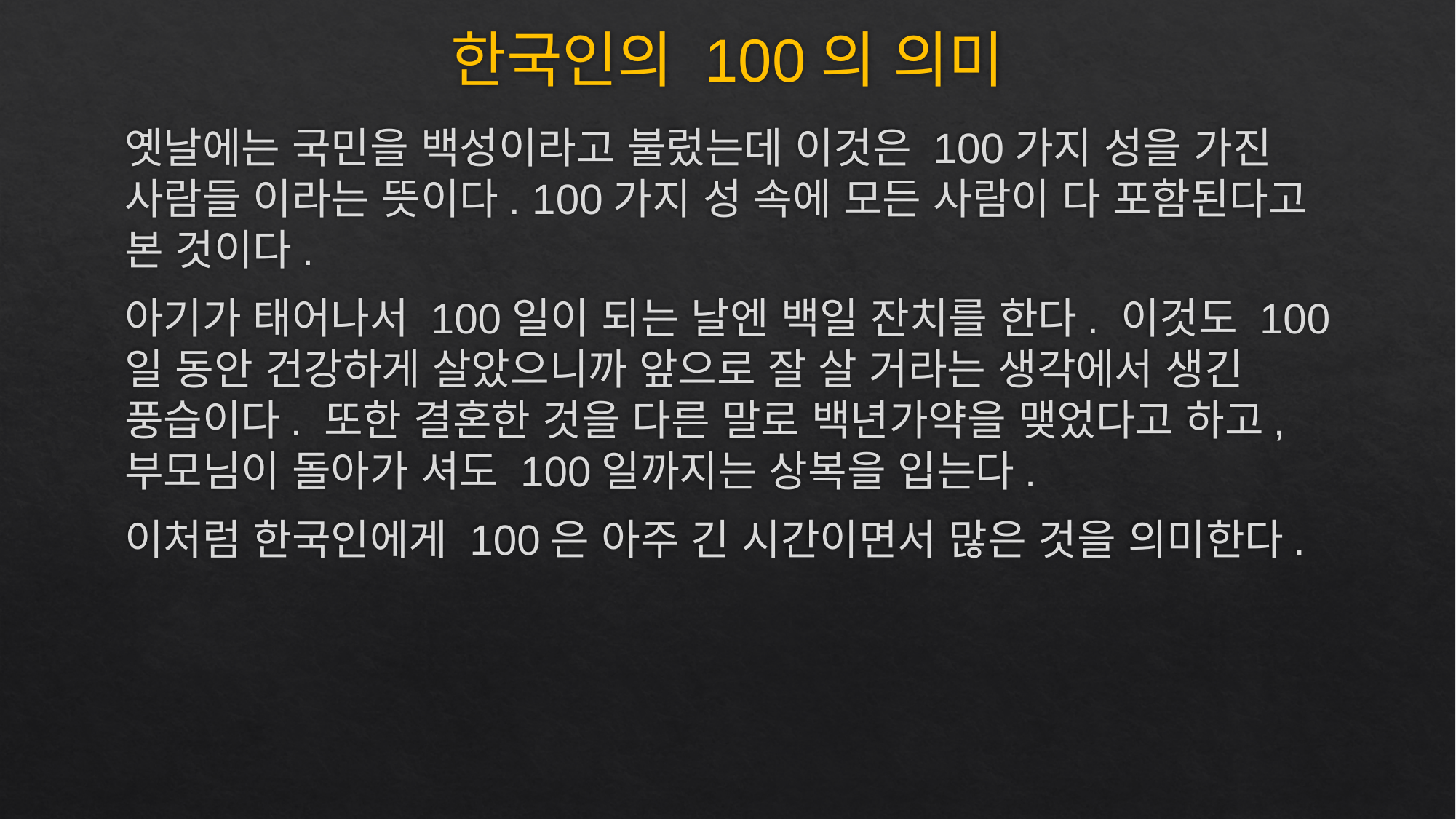

# 한국인의 100의 의미
옛날에는 국민을 백성이라고 불렀는데 이것은 100가지 성을 가진 사람들 이라는 뜻이다. 100가지 성 속에 모든 사람이 다 포함된다고 본 것이다.
아기가 태어나서 100일이 되는 날엔 백일 잔치를 한다. 이것도 100일 동안 건강하게 살았으니까 앞으로 잘 살 거라는 생각에서 생긴 풍습이다. 또한 결혼한 것을 다른 말로 백년가약을 맺었다고 하고, 부모님이 돌아가 셔도 100일까지는 상복을 입는다.
이처럼 한국인에게 100은 아주 긴 시간이면서 많은 것을 의미한다.